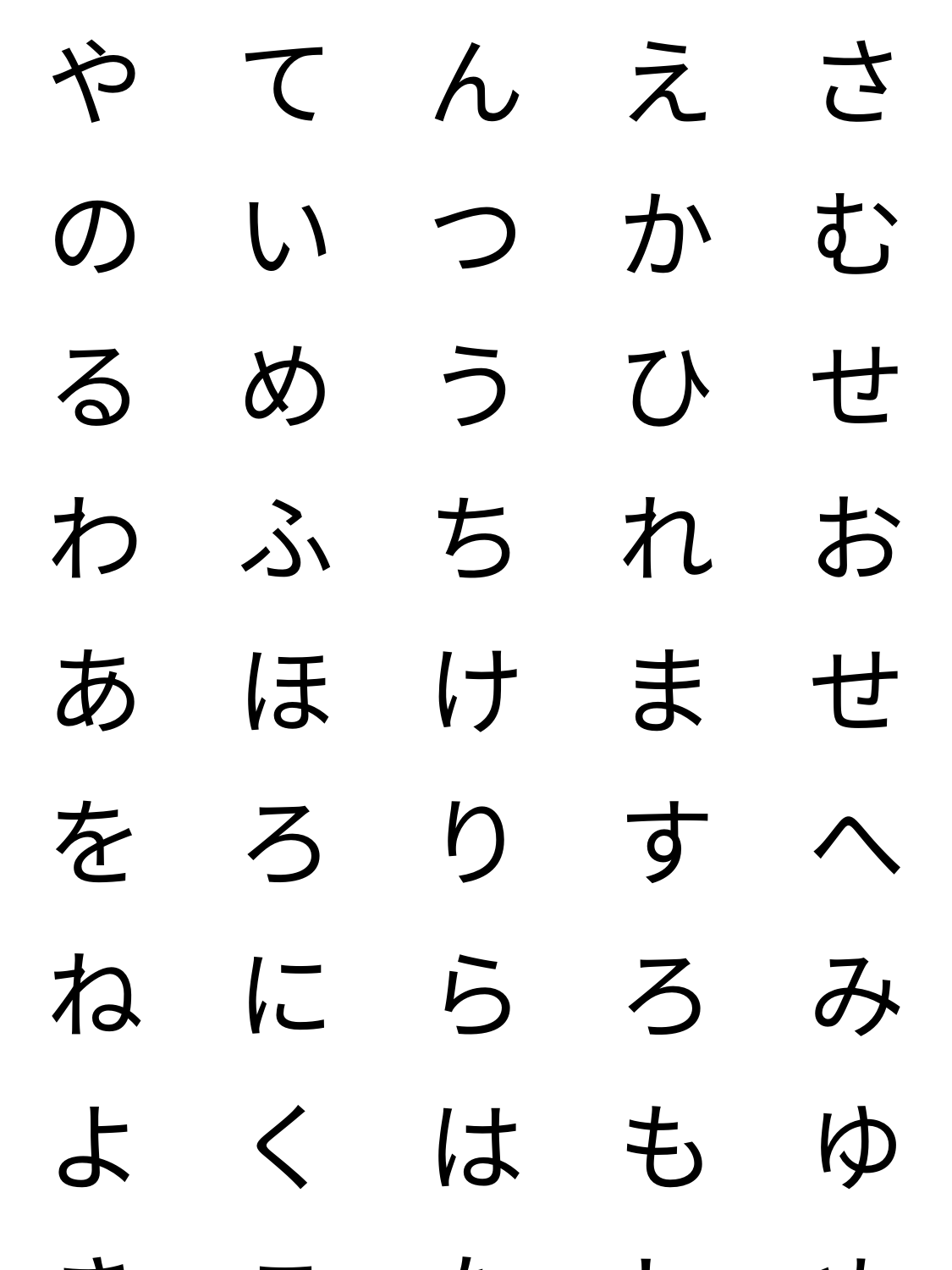

| や | て | ん | え | さ |
| --- | --- | --- | --- | --- |
| の | い | つ | か | む |
| る | め | う | ひ | せ |
| わ | ふ | ち | れ | お |
| あ | ほ | け | ま | せ |
| を | ろ | り | す | へ |
| ね | に | ら | ろ | み |
| よ | く | は | も | ゆ |
| き | こ | な | し | ぬ |